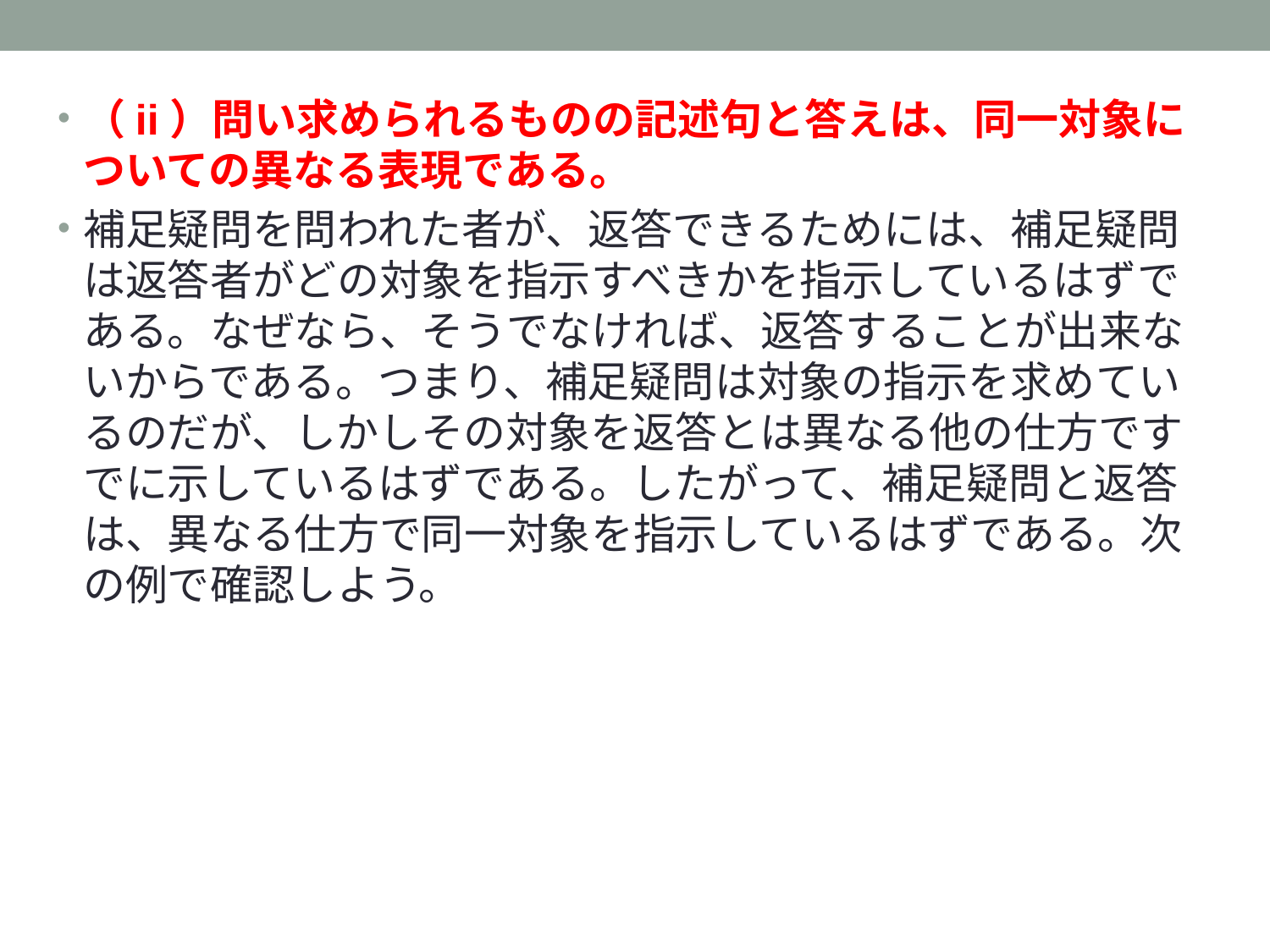

（ii）問い求められるものの記述句と答えは、同一対象についての異なる表現である。
補足疑問を問われた者が、返答できるためには、補足疑問は返答者がどの対象を指示すべきかを指示しているはずである。なぜなら、そうでなければ、返答することが出来ないからである。つまり、補足疑問は対象の指示を求めているのだが、しかしその対象を返答とは異なる他の仕方ですでに示しているはずである。したがって、補足疑問と返答は、異なる仕方で同一対象を指示しているはずである。次の例で確認しよう。